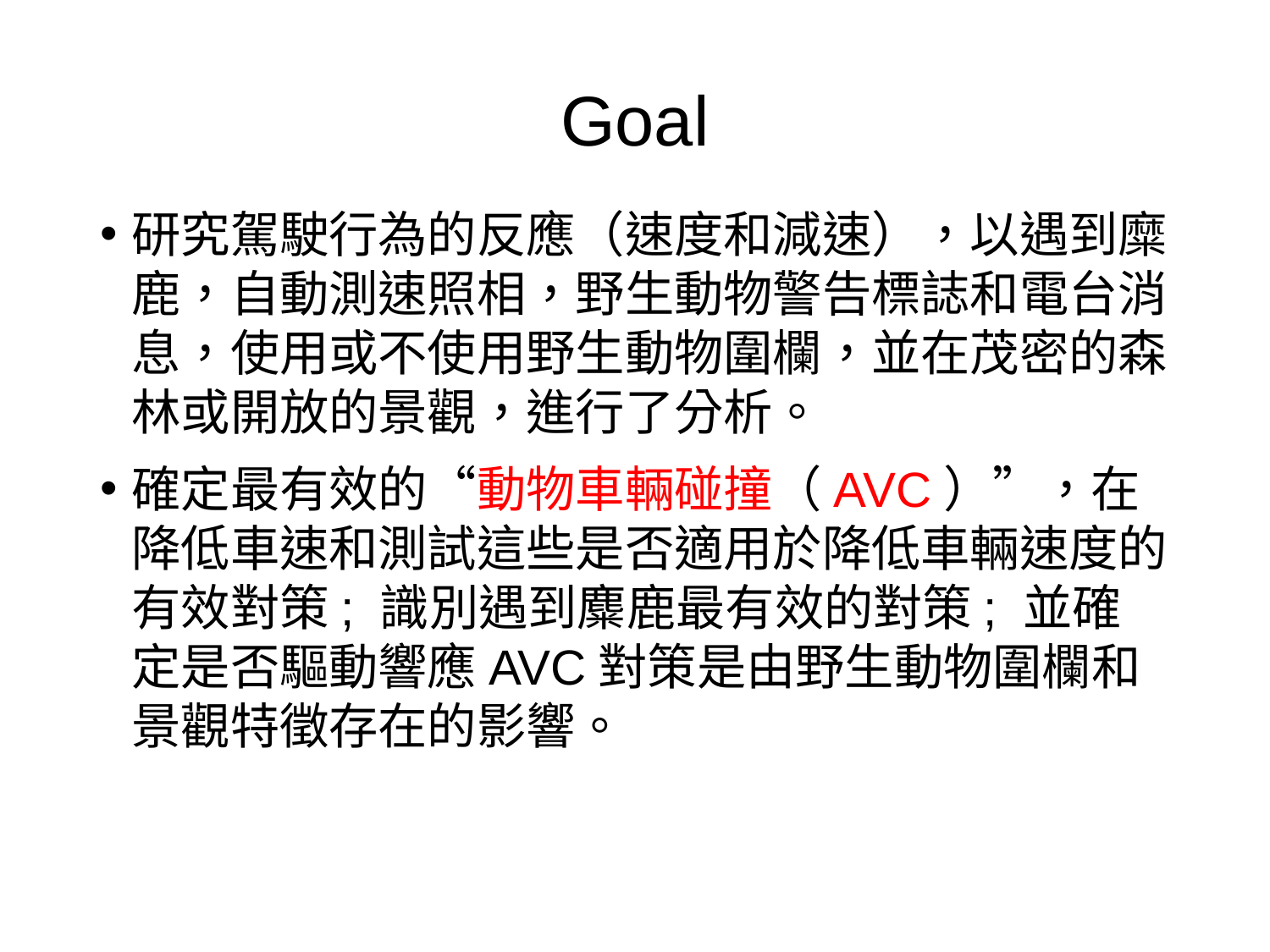

Goal
研究駕駛行為的反應（速度和減速），以遇到糜鹿，自動測速照相，野生動物警告標誌和電台消息，使用或不使用野生動物圍欄，並在茂密的森林或開放的景觀，進行了分析。
確定最有效的“動物車輛碰撞（AVC）”，在降低車速和測試這些是否適用於降低車輛速度的有效對策; 識別遇到麋鹿最有效的對策; 並確定是否驅動響應AVC對策是由野生動物圍欄和景觀特徵存在的影響。